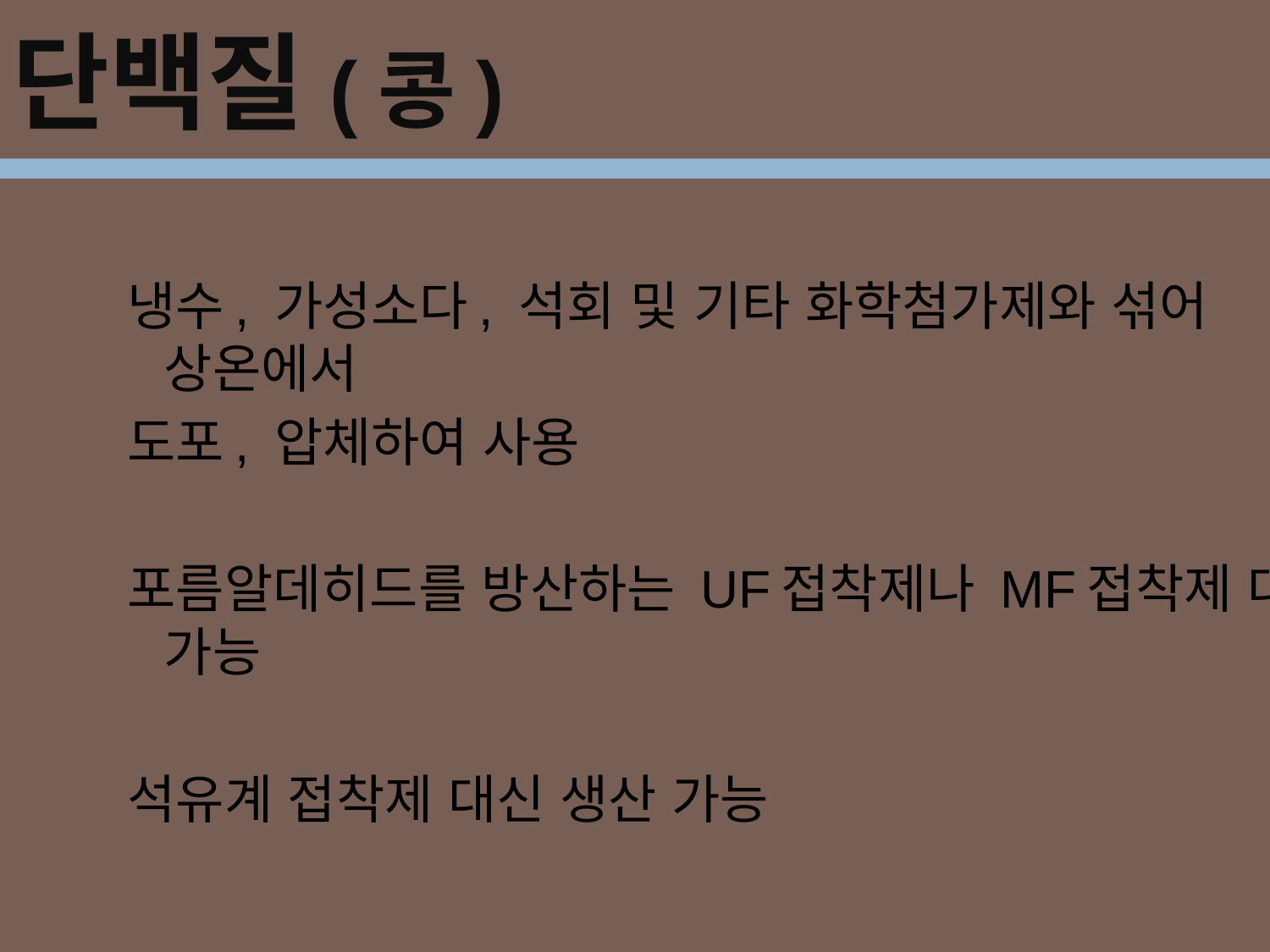

단백질(콩)
# 대두 접착제

냉수, 가성소다, 석회 및 기타 화학첨가제와 섞어 상온에서
도포, 압체하여 사용

포름알데히드를 방산하는 UF접착제나 MF접착제 대체 가능

석유계 접착제 대신 생산 가능